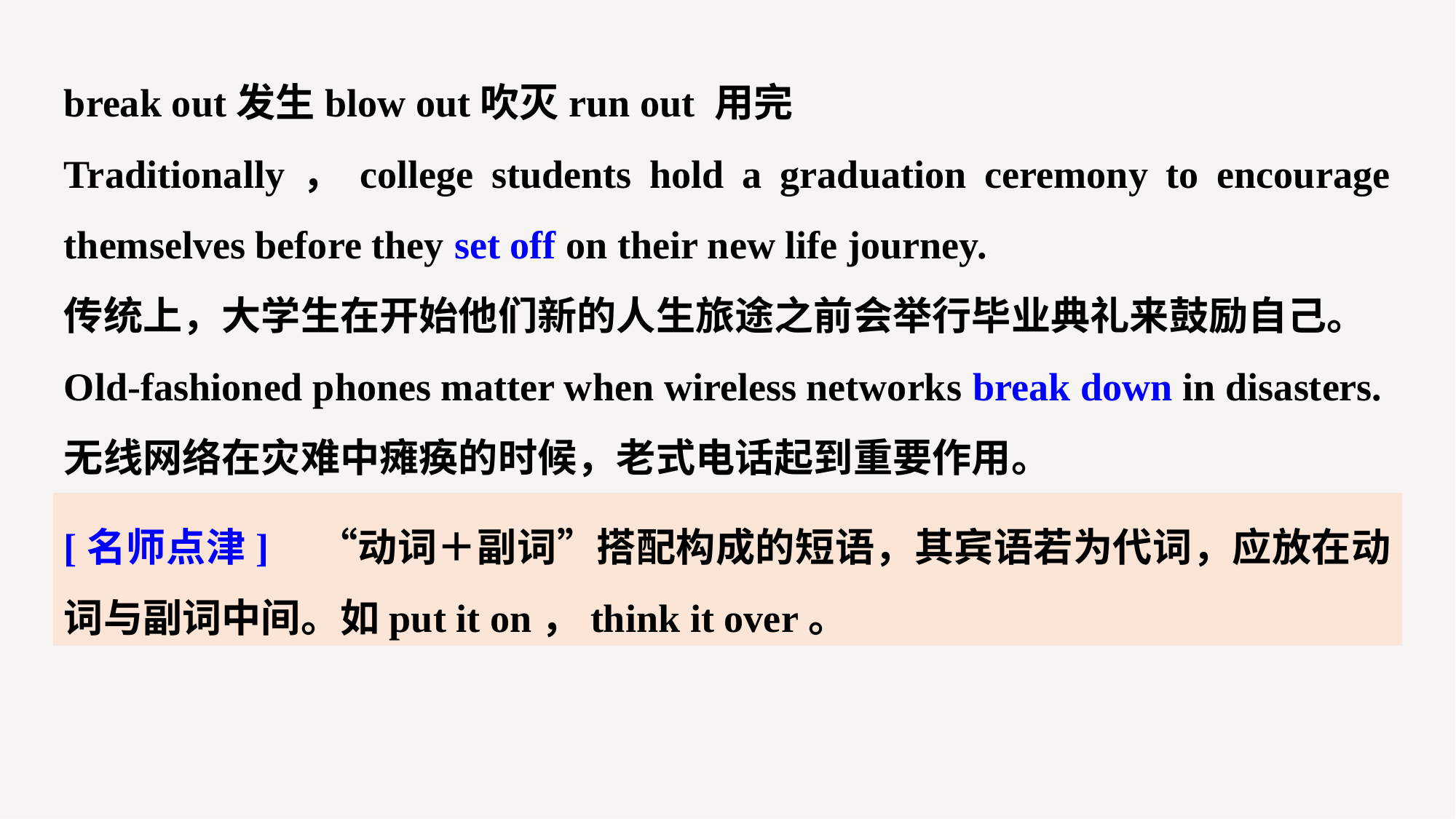

break out发生blow out吹灭run out 用完
Traditionally，college students hold a graduation ceremony to encourage themselves before they set off on their new life journey.
传统上，大学生在开始他们新的人生旅途之前会举行毕业典礼来鼓励自己。
Old-fashioned phones matter when wireless networks break down in disasters.
无线网络在灾难中瘫痪的时候，老式电话起到重要作用。
[名师点津]　“动词＋副词”搭配构成的短语，其宾语若为代词，应放在动词与副词中间。如put it on，think it over。